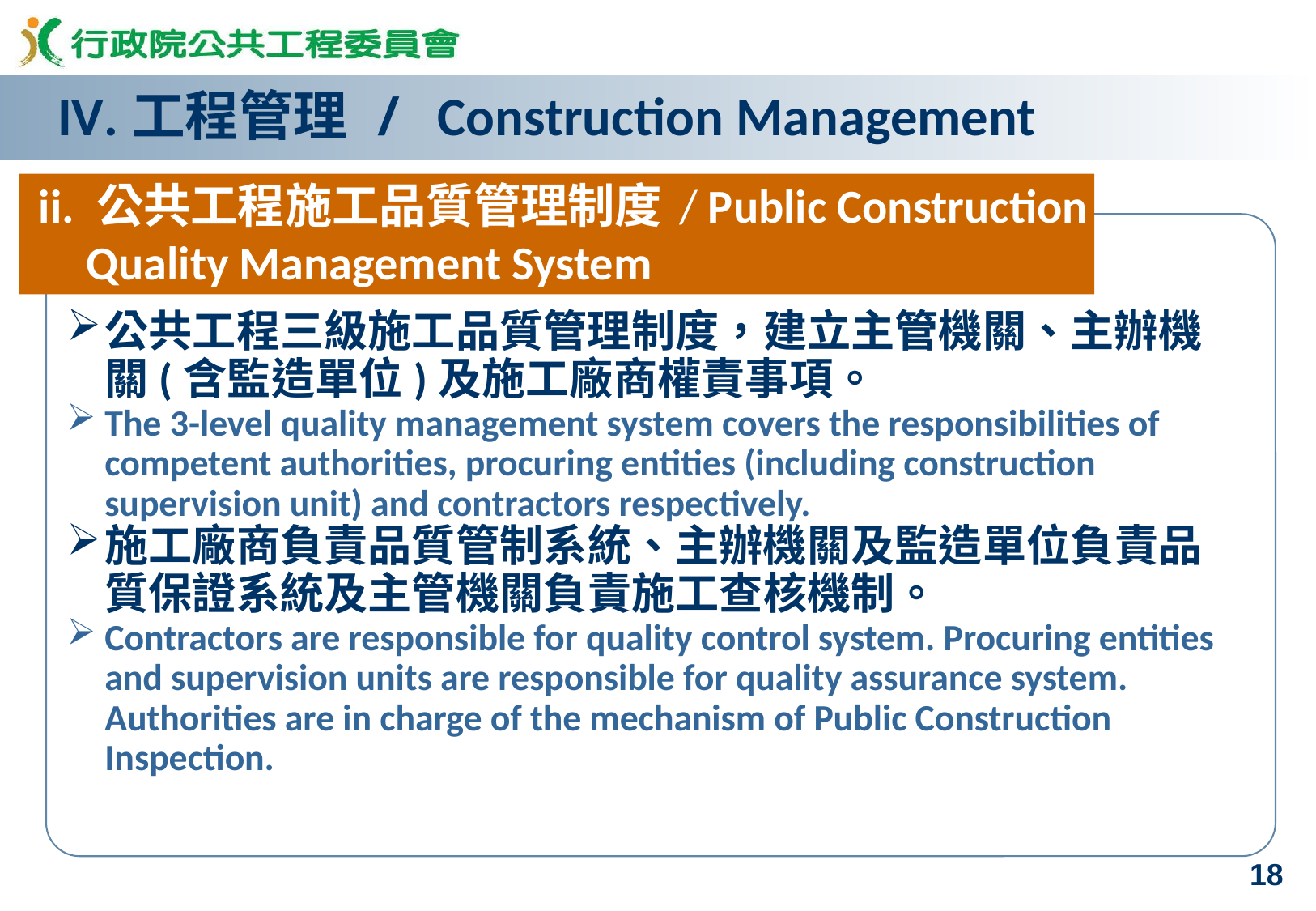

IV.工程管理 / Construction Management
ii. 公共工程施工品質管理制度 / Public Construction Quality Management System

公共工程三級施工品質管理制度，建立主管機關、主辦機關(含監造單位)及施工廠商權責事項。
The 3-level quality management system covers the responsibilities of competent authorities, procuring entities (including construction supervision unit) and contractors respectively.
施工廠商負責品質管制系統、主辦機關及監造單位負責品質保證系統及主管機關負責施工查核機制。
Contractors are responsible for quality control system. Procuring entities and supervision units are responsible for quality assurance system. Authorities are in charge of the mechanism of Public Construction Inspection.